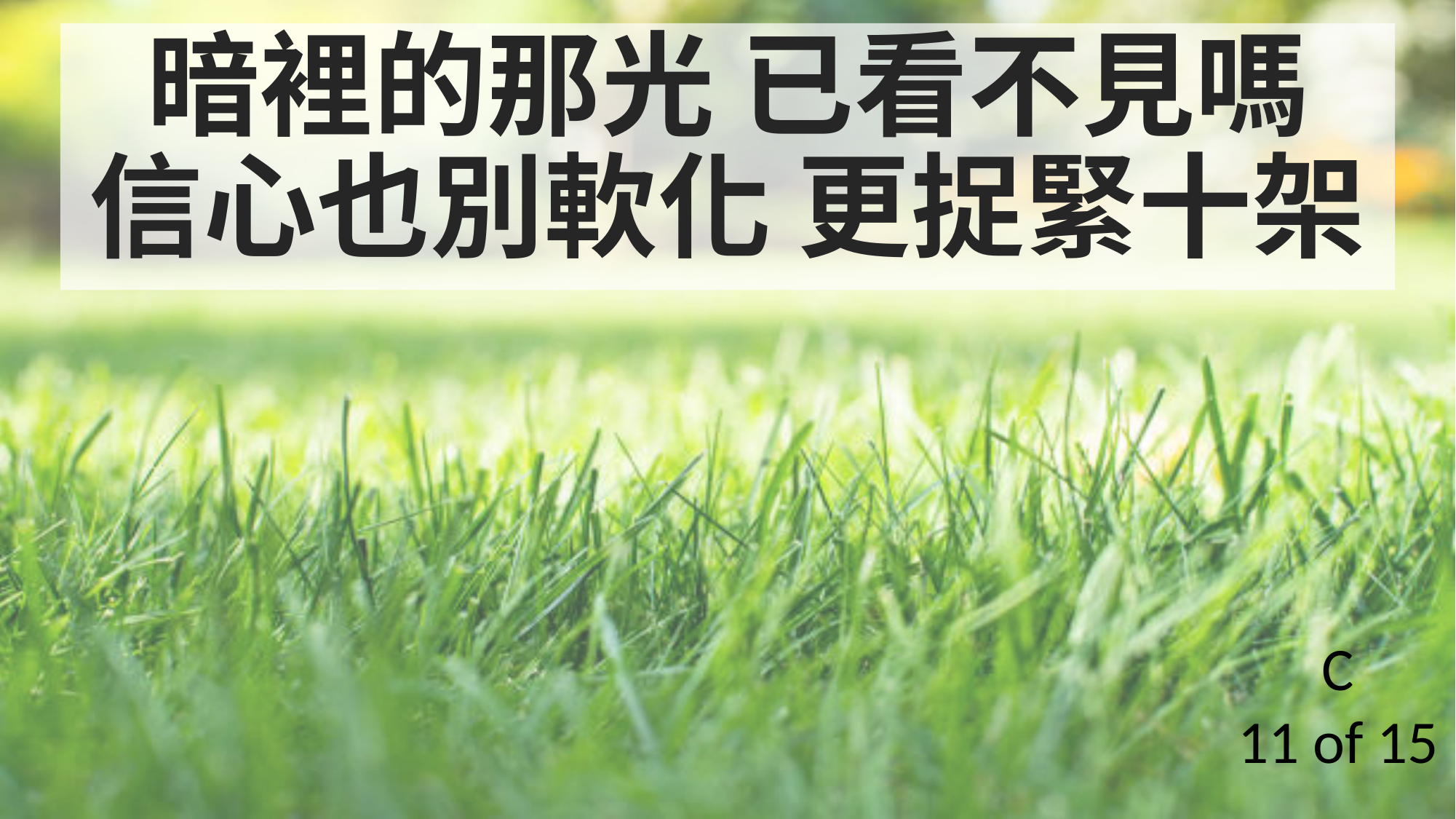

暗裡的那光 已看不見嗎
信心也別軟化 更捉緊十架
C
11 of 15